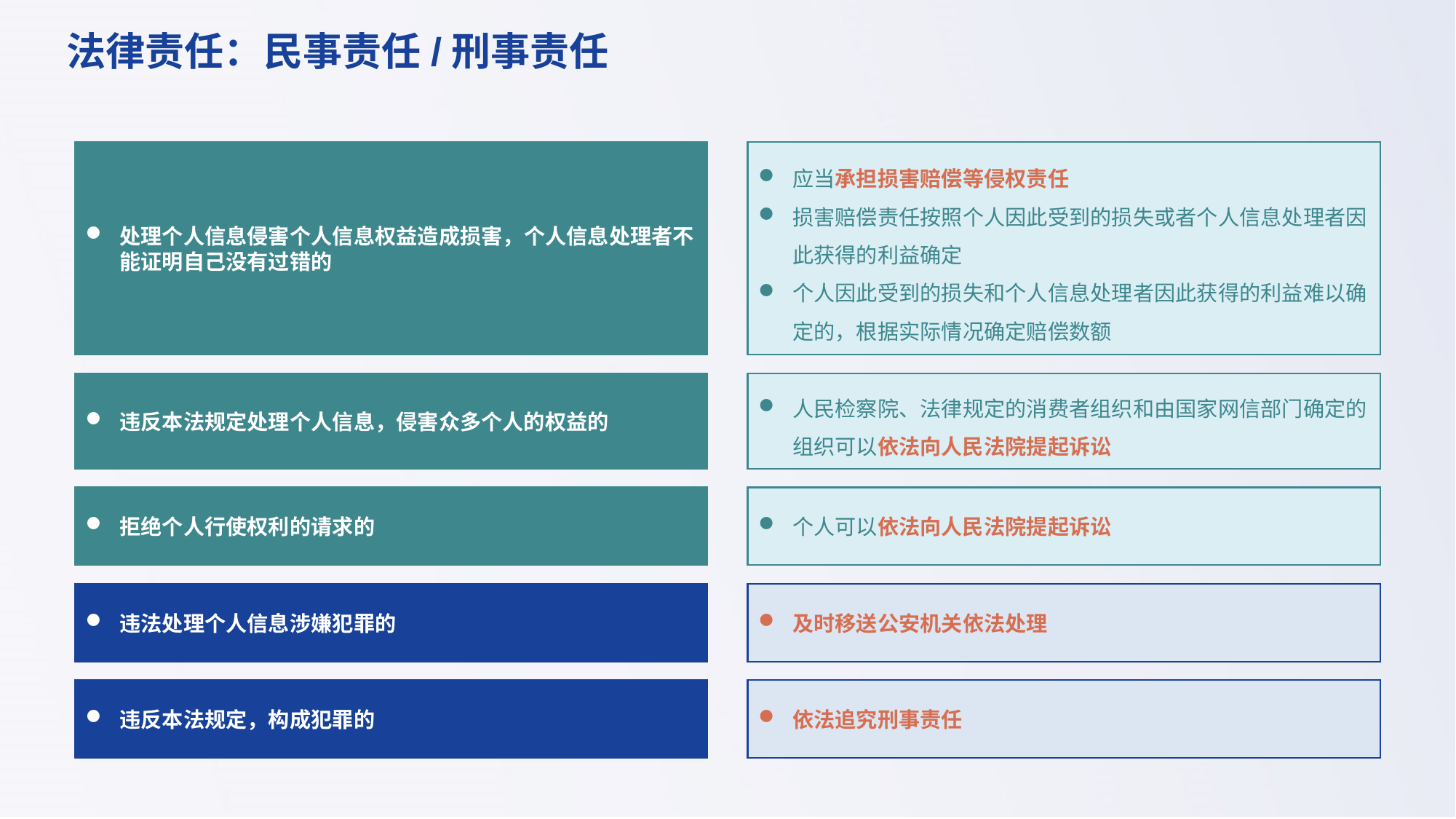

法律责任：民事责任/刑事责任
处理个人信息侵害个人信息权益造成损害，个人信息处理者不能证明自己没有过错的
应当承担损害赔偿等侵权责任
损害赔偿责任按照个人因此受到的损失或者个人信息处理者因此获得的利益确定
个人因此受到的损失和个人信息处理者因此获得的利益难以确定的，根据实际情况确定赔偿数额
违反本法规定处理个人信息，侵害众多个人的权益的
人民检察院、法律规定的消费者组织和由国家网信部门确定的组织可以依法向人民法院提起诉讼
拒绝个人行使权利的请求的
个人可以依法向人民法院提起诉讼
违法处理个人信息涉嫌犯罪的
及时移送公安机关依法处理
违反本法规定，构成犯罪的
依法追究刑事责任